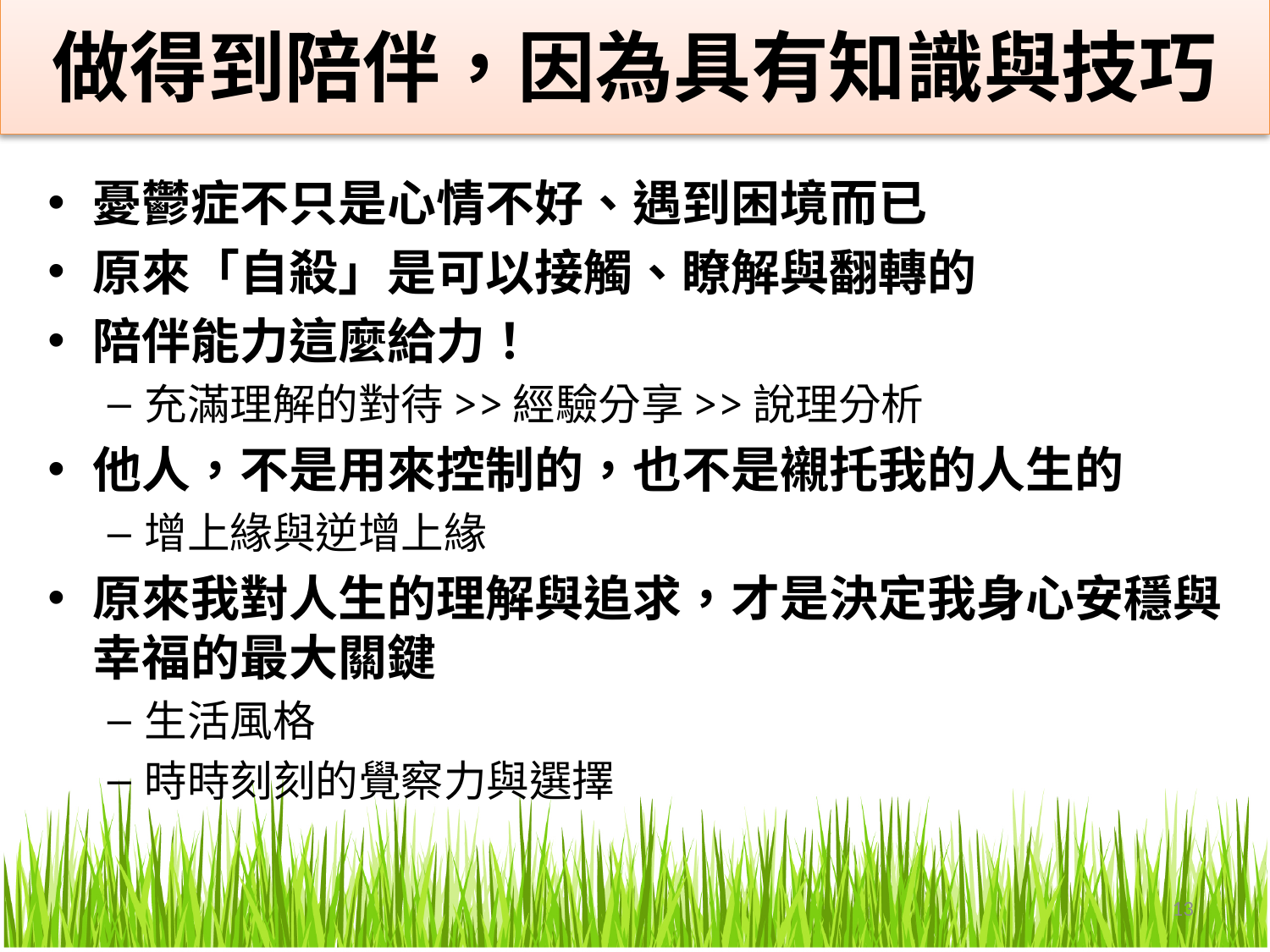

# 做得到陪伴，因為具有知識與技巧
憂鬱症不只是心情不好、遇到困境而已
原來「自殺」是可以接觸、瞭解與翻轉的
陪伴能力這麼給力！
充滿理解的對待>>經驗分享>>說理分析
他人，不是用來控制的，也不是襯托我的人生的
增上緣與逆增上緣
原來我對人生的理解與追求，才是決定我身心安穩與幸福的最大關鍵
生活風格
時時刻刻的覺察力與選擇

13